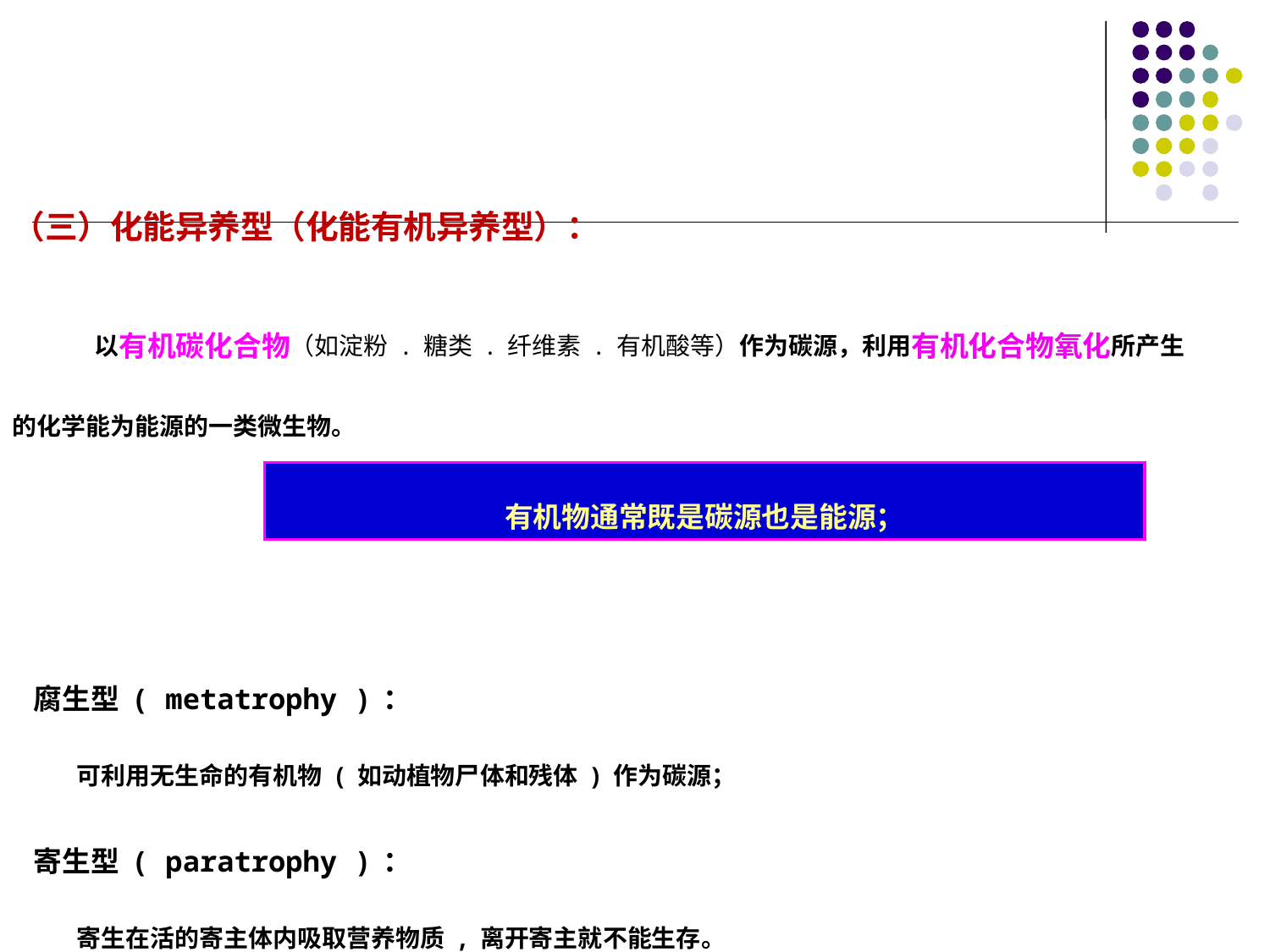

（三）化能异养型（化能有机异养型）：
                                           以有机碳化合物（如淀粉.糖类.纤维素.有机酸等）作为碳源，利用有机化合物氧化所产生的化学能为能源的一类微生物。
有机物通常既是碳源也是能源；
腐生型( metatrophy )：
      可利用无生命的有机物(如动植物尸体和残体)作为碳源；
寄生型( paratrophy )：
      寄生在活的寄主体内吸取营养物质,离开寄主就不能生存。